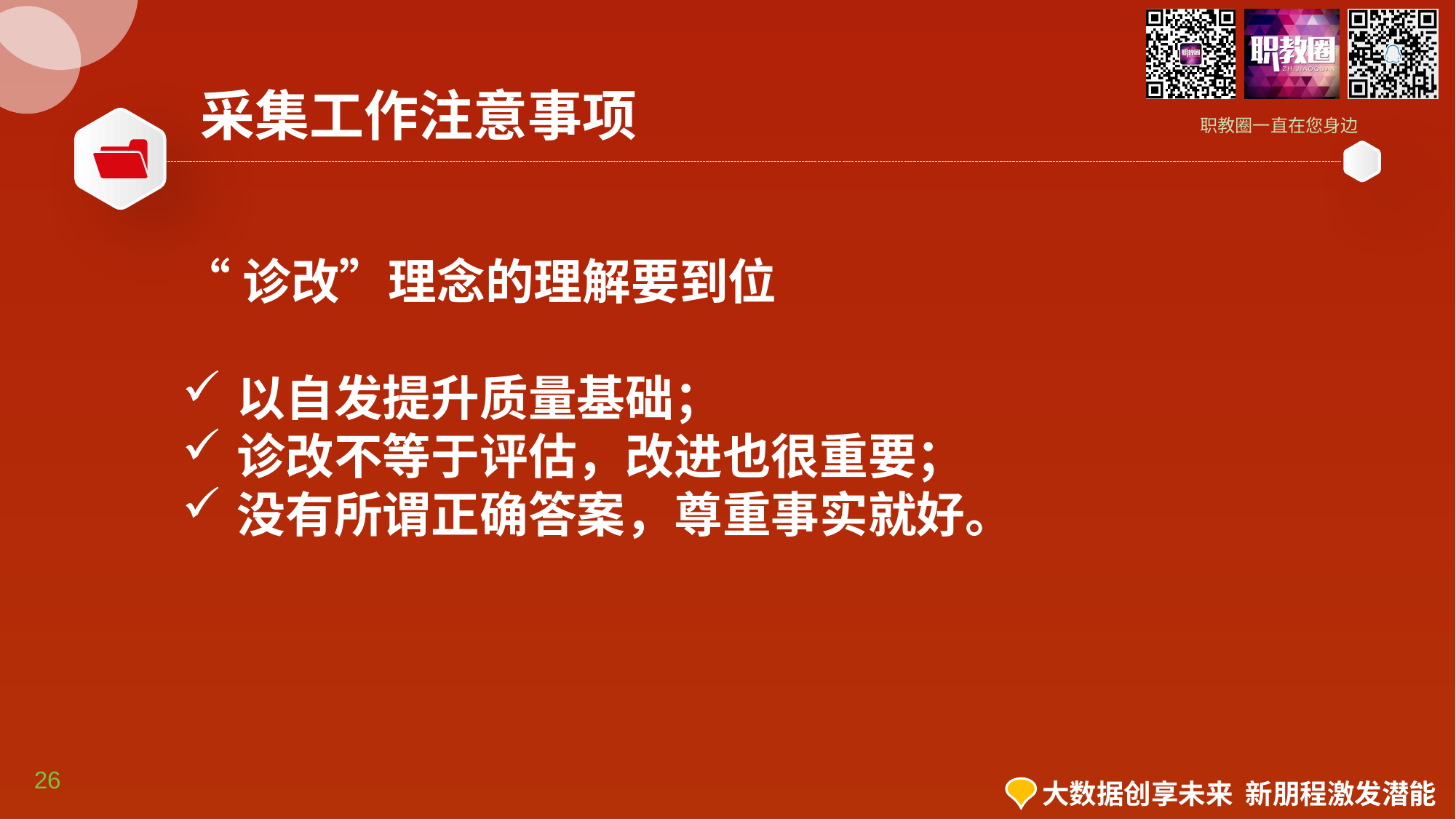

采集工作注意事项

“诊改”理念的理解要到位

以自发提升质量基础；
诊改不等于评估，改进也很重要；
没有所谓正确答案，尊重事实就好。